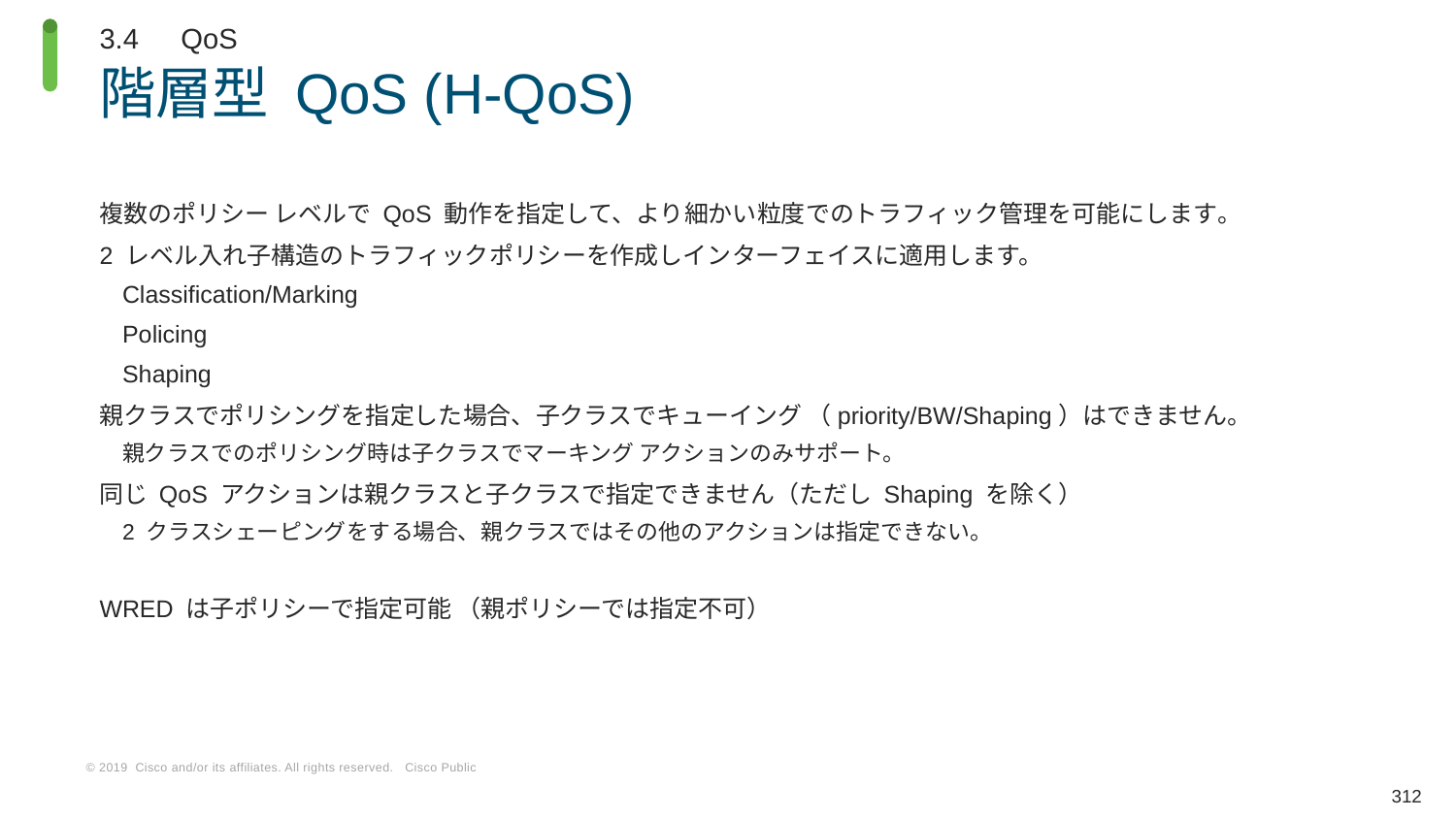

3.4　QoS
# 階層型 QoS (H-QoS)
複数のポリシー レベルで QoS 動作を指定して、より細かい粒度でのトラフィック管理を可能にします。
2 レベル入れ子構造のトラフィックポリシーを作成しインターフェイスに適用します。
Classification/Marking
Policing
Shaping
親クラスでポリシングを指定した場合、子クラスでキューイング （priority/BW/Shaping）はできません。
親クラスでのポリシング時は子クラスでマーキング アクションのみサポート。
同じ QoS アクションは親クラスと子クラスで指定できません（ただし Shaping を除く）
2 クラスシェーピングをする場合、親クラスではその他のアクションは指定できない。

WRED は子ポリシーで指定可能 （親ポリシーでは指定不可）
312